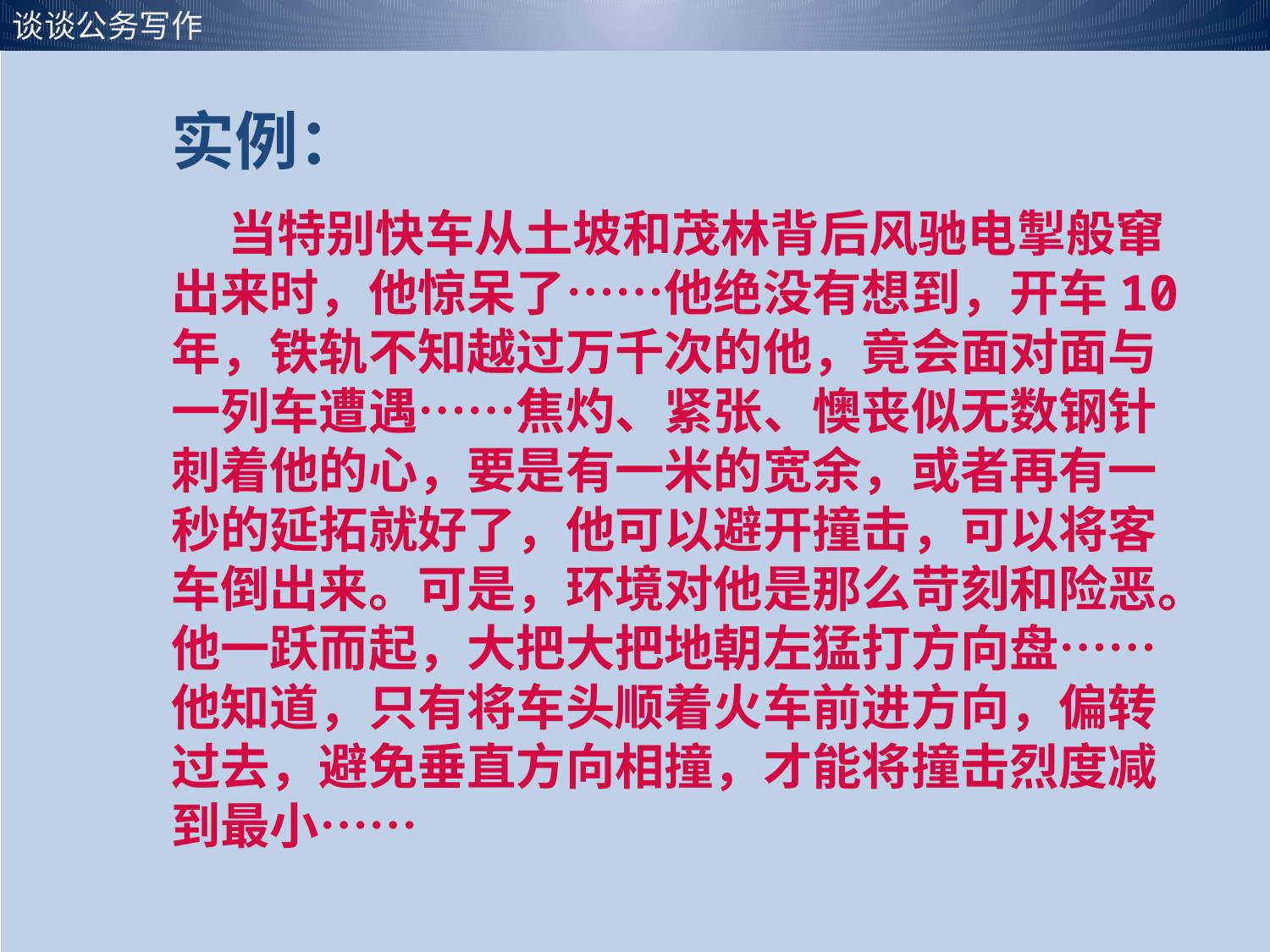

实例：
    当特别快车从土坡和茂林背后风驰电掣般窜出来时，他惊呆了……他绝没有想到，开车10年，铁轨不知越过万千次的他，竟会面对面与一列车遭遇……焦灼、紧张、懊丧似无数钢针刺着他的心，要是有一米的宽余，或者再有一秒的延拓就好了，他可以避开撞击，可以将客车倒出来。可是，环境对他是那么苛刻和险恶。他一跃而起，大把大把地朝左猛打方向盘……他知道，只有将车头顺着火车前进方向，偏转过去，避免垂直方向相撞，才能将撞击烈度减到最小……